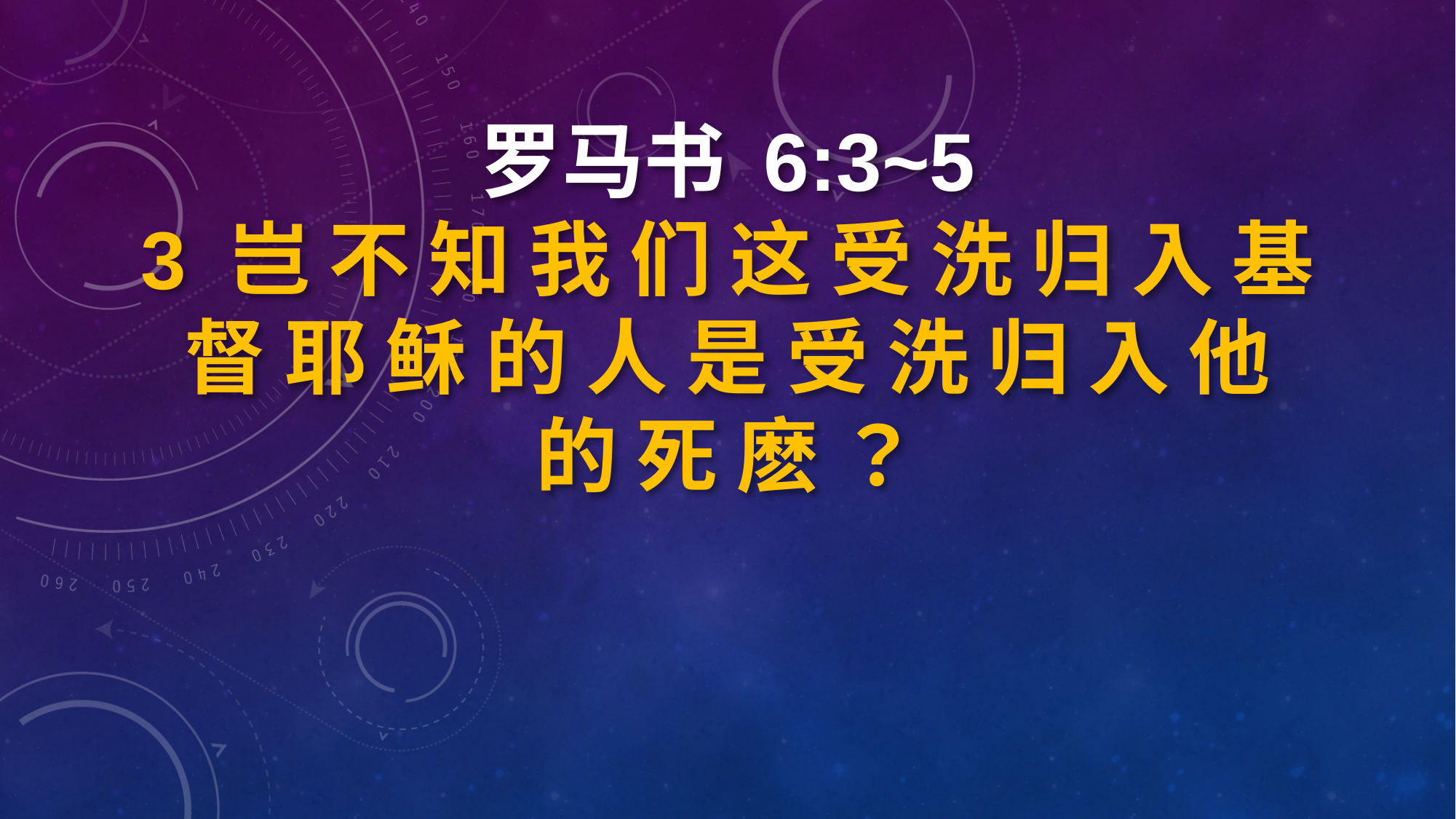

罗马书 6:3~5
3 岂 不 知 我 们 这 受 洗 归 入 基 督 耶 稣 的 人 是 受 洗 归 入 他 的 死 麽 ？